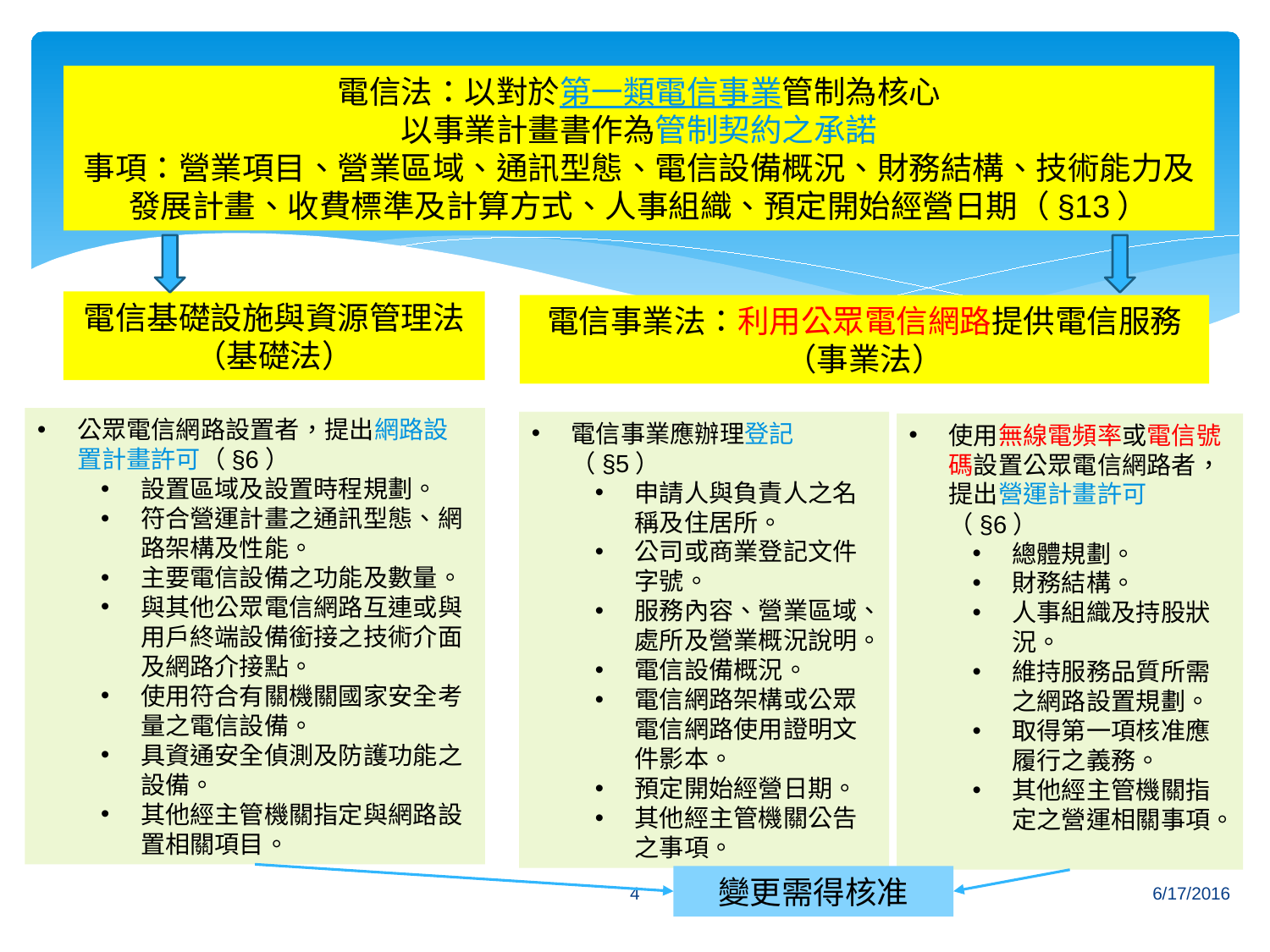

#
電信法：以對於第一類電信事業管制為核心
以事業計畫書作為管制契約之承諾
事項：營業項目、營業區域、通訊型態、電信設備概況、財務結構、技術能力及發展計畫、收費標準及計算方式、人事組織、預定開始經營日期（§13）

電信基礎設施與資源管理法（基礎法）
電信事業法：利用公眾電信網路提供電信服務
（事業法）
公眾電信網路設置者，提出網路設置計畫許可（§6）
設置區域及設置時程規劃。
符合營運計畫之通訊型態、網路架構及性能。
主要電信設備之功能及數量。
與其他公眾電信網路互連或與用戶終端設備銜接之技術介面及網路介接點。
使用符合有關機關國家安全考量之電信設備。
具資通安全偵測及防護功能之設備。
其他經主管機關指定與網路設置相關項目。
電信事業應辦理登記（§5）
申請人與負責人之名稱及住居所。
公司或商業登記文件字號。
服務內容、營業區域、處所及營業概況說明。
電信設備概況。
電信網路架構或公眾電信網路使用證明文件影本。
預定開始經營日期。
其他經主管機關公告之事項。
使用無線電頻率或電信號碼設置公眾電信網路者，提出營運計畫許可（§6）
總體規劃。
財務結構。
人事組織及持股狀況。
維持服務品質所需之網路設置規劃。
取得第一項核准應履行之義務。
其他經主管機關指定之營運相關事項。

變更需得核准
4
6/17/2016